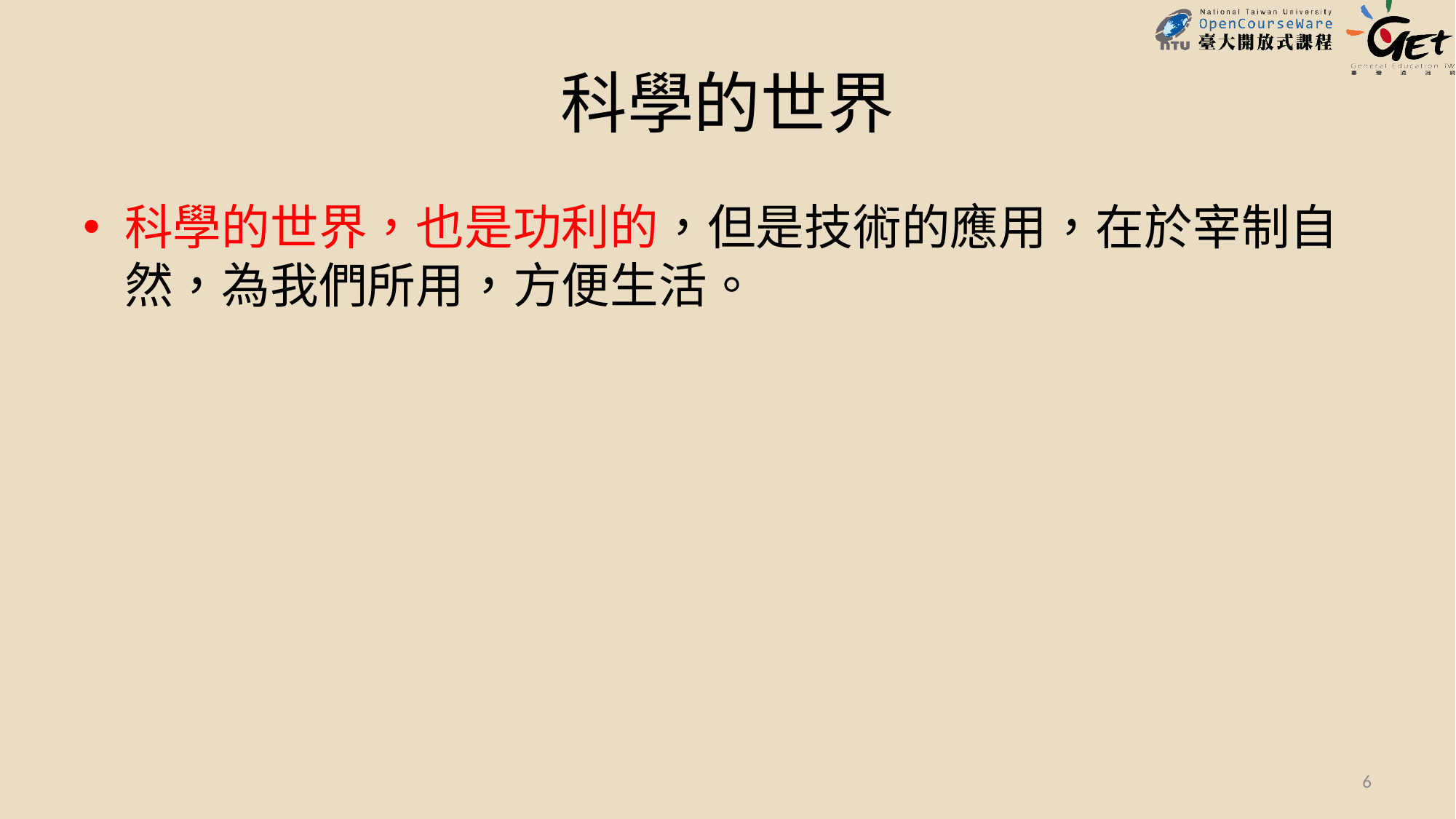

# 科學的世界
科學的世界，也是功利的，但是技術的應用，在於宰制自然，為我們所用，方便生活。
6